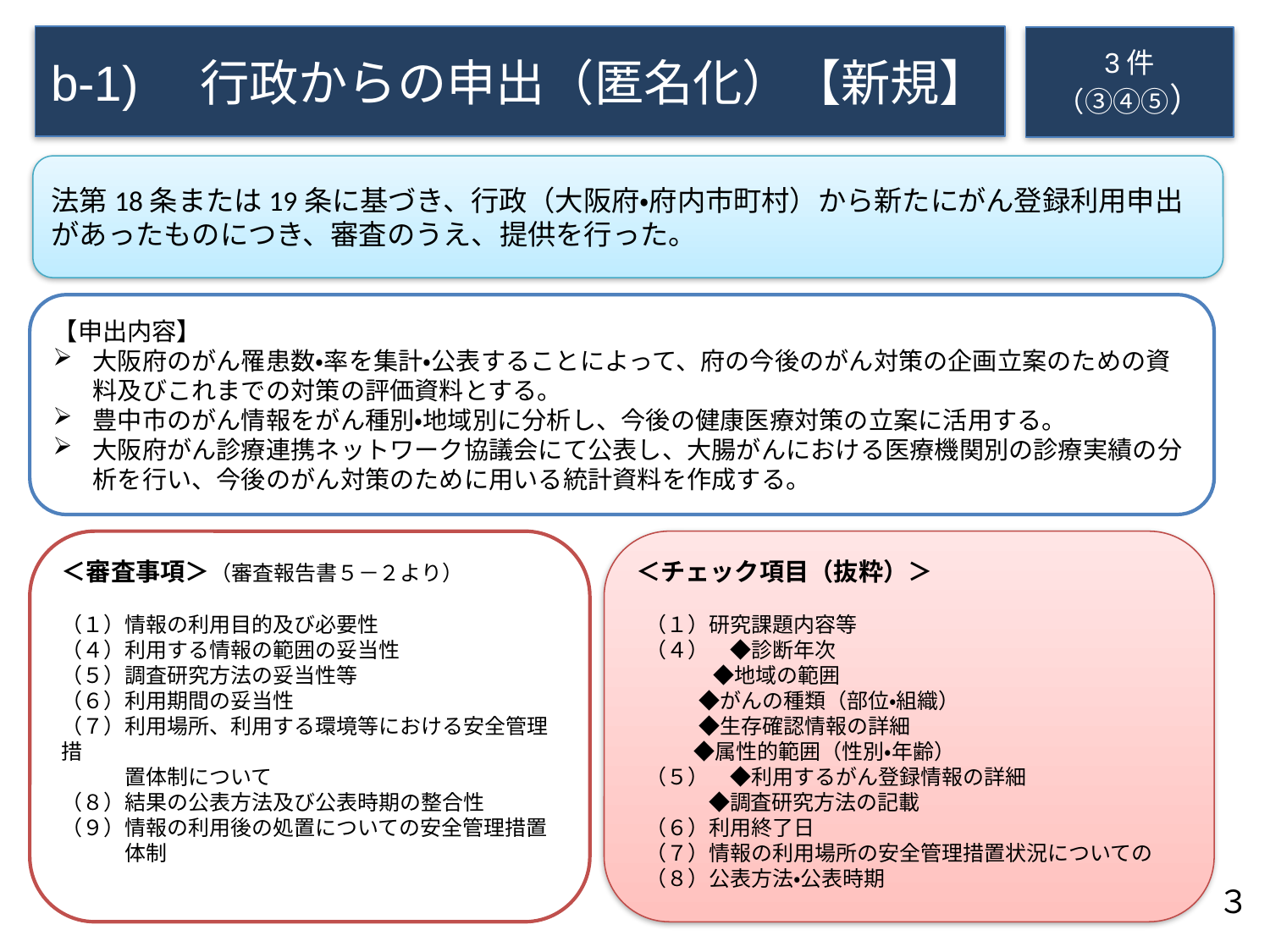

# b-1)　行政からの申出（匿名化）【新規】
3件
（③④⑤）
法第18条または19条に基づき、行政（大阪府・府内市町村）から新たにがん登録利用申出があったものにつき、審査のうえ、提供を行った。
【申出内容】
大阪府のがん罹患数・率を集計・公表することによって、府の今後のがん対策の企画立案のための資料及びこれまでの対策の評価資料とする。
豊中市のがん情報をがん種別・地域別に分析し、今後の健康医療対策の立案に活用する。
大阪府がん診療連携ネットワーク協議会にて公表し、大腸がんにおける医療機関別の診療実績の分析を行い、今後のがん対策のために用いる統計資料を作成する。
＜審査事項＞（審査報告書５－２より）

（１）情報の利用目的及び必要性
（４）利用する情報の範囲の妥当性
（５）調査研究方法の妥当性等
（６）利用期間の妥当性
（７）利用場所、利用する環境等における安全管理措
　　　置体制について
（８）結果の公表方法及び公表時期の整合性
（９）情報の利用後の処置についての安全管理措置
　　　体制

＜チェック項目（抜粋）＞

 （１）研究課題内容等
 （４）　◆診断年次
　　　   ◆地域の範囲
　         ◆がんの種類（部位・組織）
　         ◆生存確認情報の詳細
　        ◆属性的範囲（性別・年齢）
 （５）　◆利用するがん登録情報の詳細
　　　  ◆調査研究方法の記載
 （６）利用終了日
 （７）情報の利用場所の安全管理措置状況についての
 （８）公表方法・公表時期
３